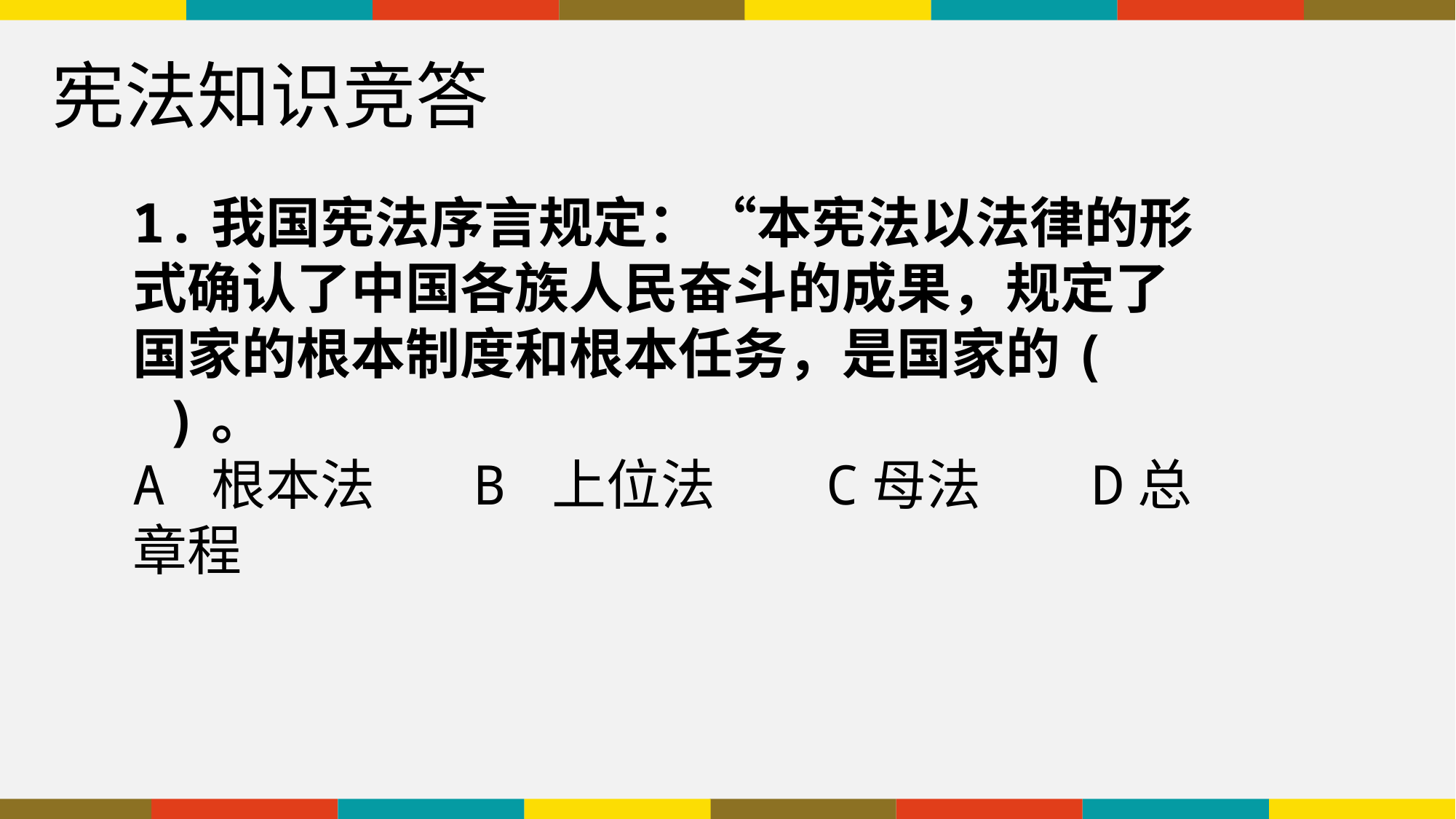

宪法知识竞答

1.我国宪法序言规定：“本宪法以法律的形式确认了中国各族人民奋斗的成果，规定了国家的根本制度和根本任务，是国家的(    )。
A 根本法       B 上位法        C母法        D总章程